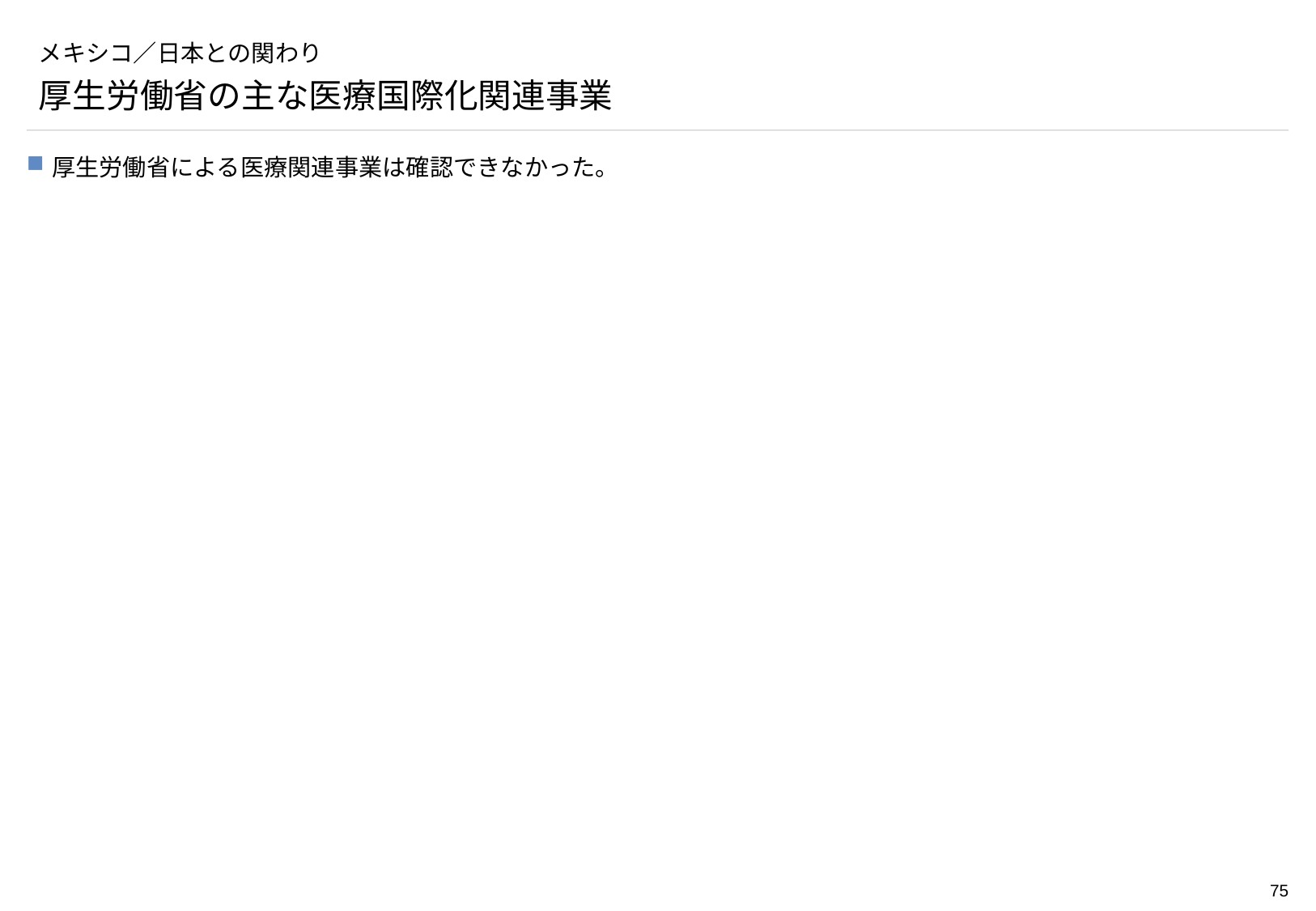

# メキシコ／日本との関わり
厚生労働省の主な医療国際化関連事業
厚生労働省による医療関連事業は確認できなかった。